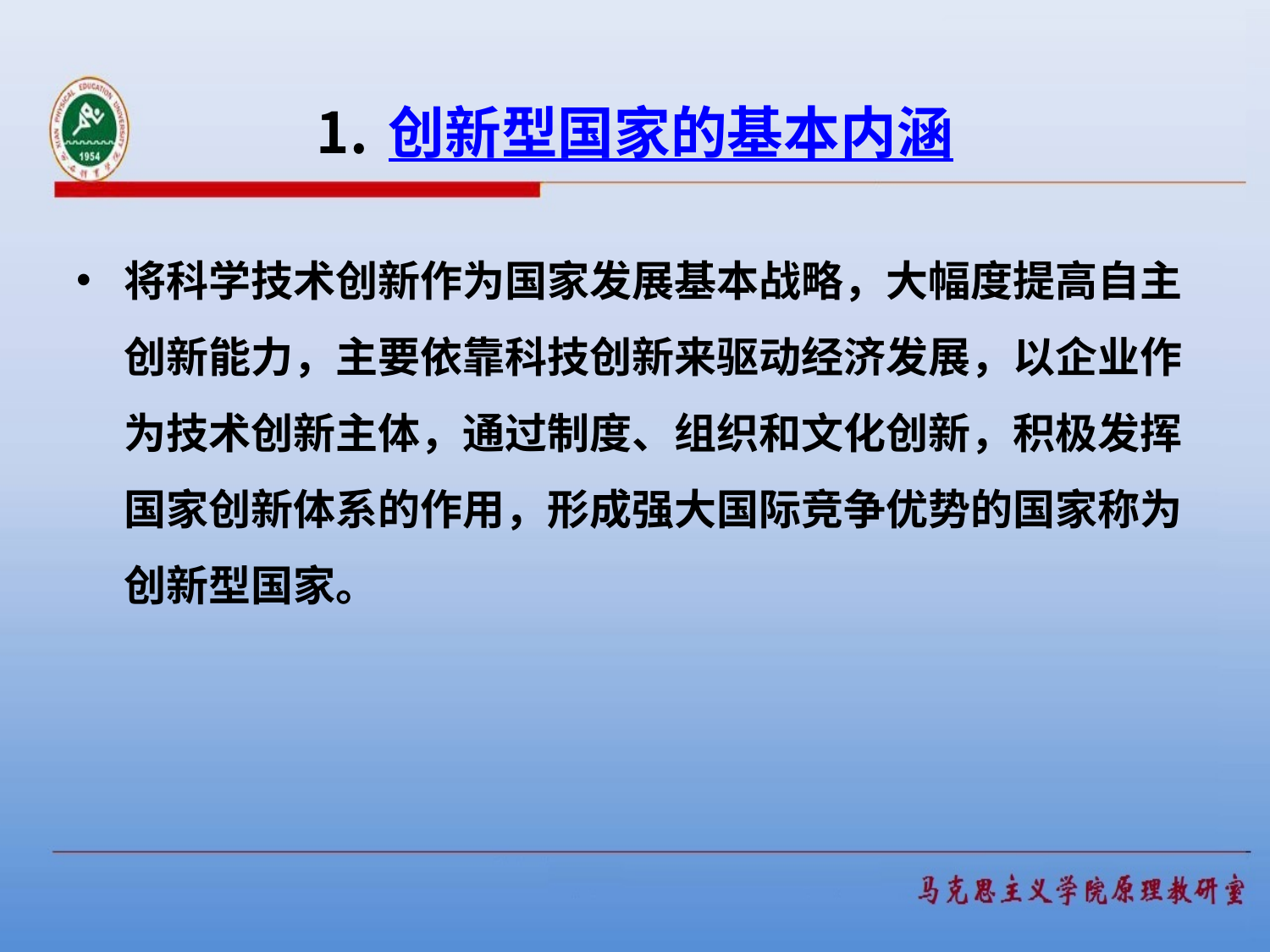

# 创新型国家的基本内涵
将科学技术创新作为国家发展基本战略，大幅度提高自主创新能力，主要依靠科技创新来驱动经济发展，以企业作为技术创新主体，通过制度、组织和文化创新，积极发挥国家创新体系的作用，形成强大国际竞争优势的国家称为创新型国家。